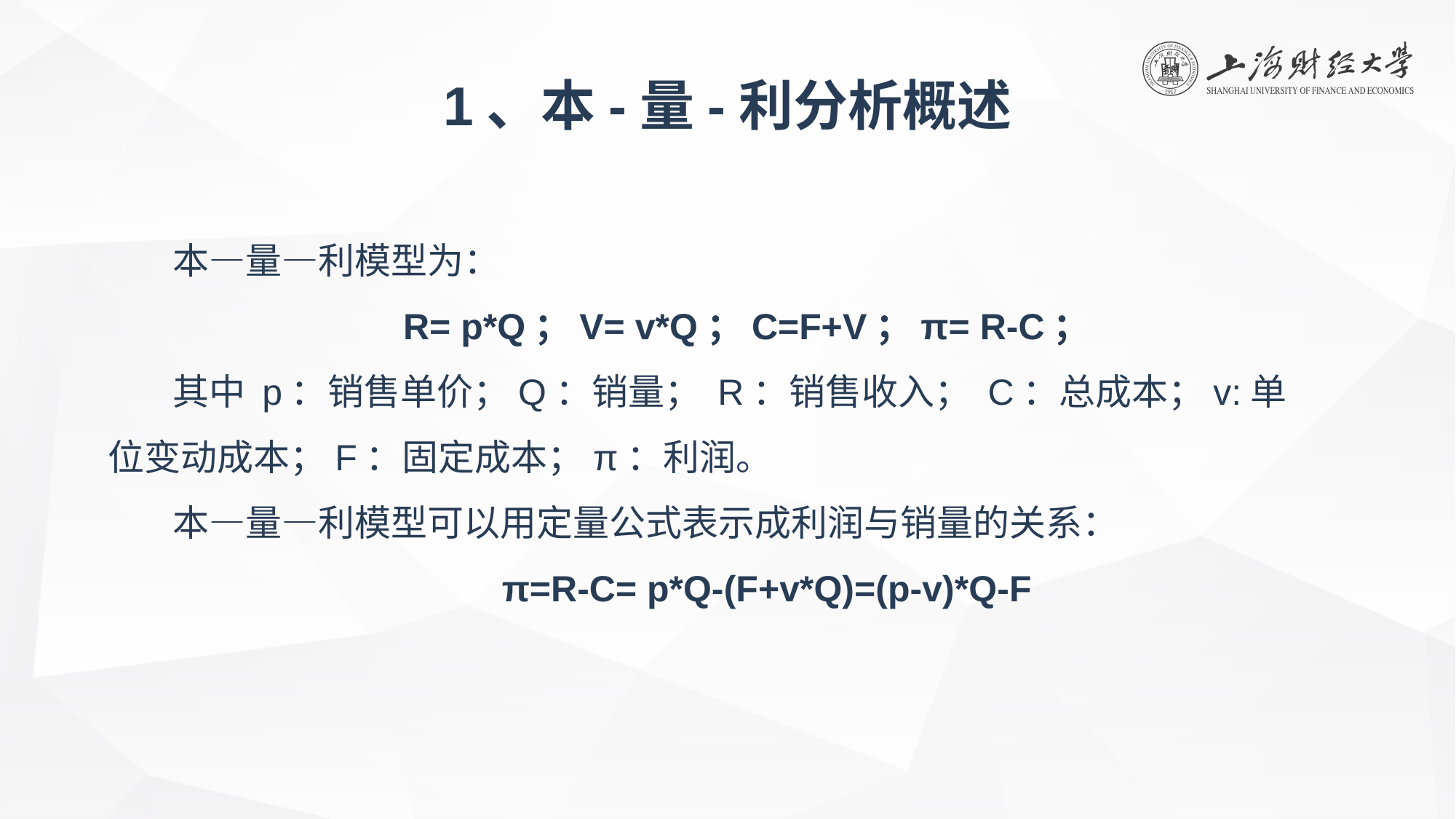

1、本-量-利分析概述
本—量—利模型为：
R= p*Q；V= v*Q；C=F+V；π= R-C；
其中 p：销售单价；Q：销量； R：销售收入； C：总成本；v:单位变动成本；F：固定成本；π：利润。
本—量—利模型可以用定量公式表示成利润与销量的关系：
    π=R-C= p*Q-(F+v*Q)=(p-v)*Q-F